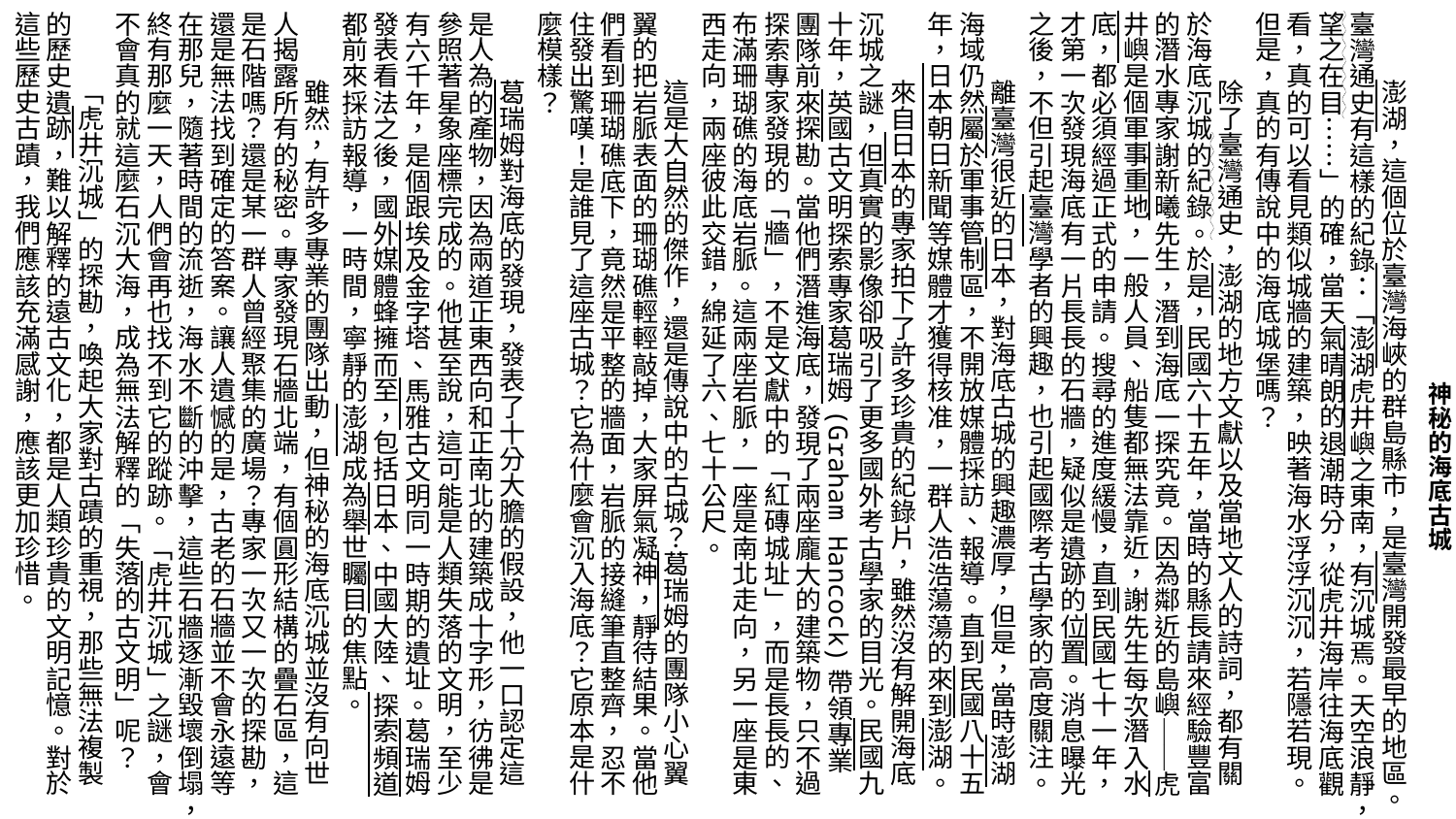

澎湖，這個位於臺灣海峽的群島縣市，是臺灣開發最早的地區。臺灣通史有這樣的紀錄：「澎湖虎井嶼之東南，有沉城焉。天空浪靜，望之在目……」的確，當天氣晴朗的退潮時分，從虎井海岸往海底觀看，真的可以看見類似城牆的建築，映著海水浮浮沉沉，若隱若現。但是，真的有傳說中的海底城堡嗎？
除了臺灣通史，澎湖的地方文獻以及當地文人的詩詞，都有關於海底沉城的紀錄。於是，民國六十五年，當時的縣長請來經驗豐富的潛水專家謝新曦先生，潛到海底一探究竟。因為鄰近的島嶼──虎井嶼是個軍事重地，一般人員、船隻都無法靠近，謝先生每次潛入水底，都必須經過正式的申請。搜尋的進度緩慢，直到民國七十一年，才第一次發現海底有一片長長的石牆，疑似是遺跡的位置。消息曝光之後，不但引起臺灣學者的興趣，也引起國際考古學家的高度關注。
離臺灣很近的日本，對海底古城的興趣濃厚，但是，當時澎湖海域仍然屬於軍事管制區，不開放媒體採訪、報導。直到民國八十五年，日本朝日新聞等媒體才獲得核准，一群人浩浩蕩蕩的來到澎湖。
來自日本的專家拍下了許多珍貴的紀錄片，雖然沒有解開海底沉城之謎，但真實的影像卻吸引了更多國外考古學家的目光。民國九十年，英國古文明探索專家葛瑞姆(Graham Hancock)帶領專業團隊前來探勘。當他們潛進海底，發現了兩座龐大的建築物，只不過探索專家發現的「牆」，不是文獻中的「紅磚城址」，而是長長的、布滿珊瑚礁的海底岩脈。這兩座岩脈，一座是南北走向，另一座是東西走向，兩座彼此交錯，綿延了六、七十公尺。
這是大自然的傑作，還是傳說中的古城？葛瑞姆的團隊小心翼翼的把岩脈表面的珊瑚礁輕輕敲掉，大家屏氣凝神，靜待結果。當他們看到珊瑚礁底下，竟然是平整的牆面，岩脈的接縫筆直整齊，忍不住發出驚嘆！是誰見了這座古城？它為什麼會沉入海底？它原本是什麼模樣？
葛瑞姆對海底的發現，發表了十分大膽的假設，他一口認定這是人為的產物，因為兩道正東西向和正南北的建築成十字形，彷彿是參照著星象座標完成的。他甚至說，這可能是人類失落的文明，至少有六千年，是個跟埃及金字塔、馬雅古文明同一時期的遺址。葛瑞姆發表看法之後，國外媒體蜂擁而至，包括日本、中國大陸、探索頻道都前來採訪報導，一時間，寧靜的澎湖成為舉世矚目的焦點。
雖然，有許多專業的團隊出動，但神秘的海底沉城並沒有向世人揭露所有的秘密。專家發現石牆北端，有個圓形結構的疊石區，這是石階嗎？還是某一群人曾經聚集的廣場？專家一次又一次的探勘，還是無法找到確定的答案。讓人遺憾的是，古老的石牆並不會永遠等在那兒，隨著時間的流逝，海水不斷的沖擊，這些石牆逐漸毀壞倒塌，終有那麼一天，人們會再也找不到它的蹤跡。「虎井沉城」之謎，會不會真的就這麼石沉大海，成為無法解釋的「失落的古文明」呢？
「虎井沉城」的探勘，喚起大家對古蹟的重視，那些無法複製的歷史遺跡，難以解釋的遠古文化，都是人類珍貴的文明記憶。對於這些歷史古蹟，我們應該充滿感謝，應該更加珍惜。
# 神秘的海底古城